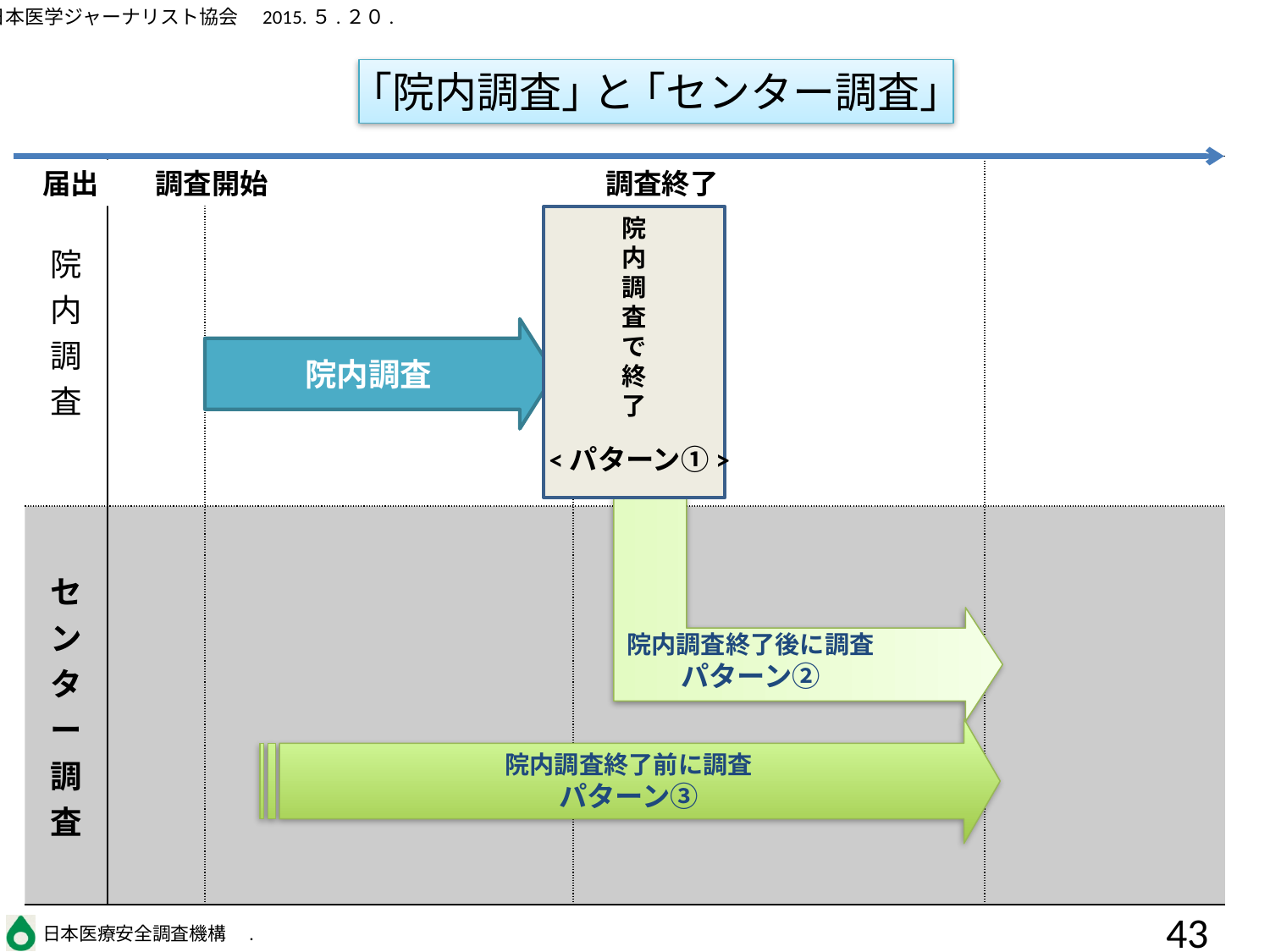

｢院内調査｣ と ｢センター調査｣
| 院内調査 |  |  |  |  |
| --- | --- | --- | --- | --- |
| センター調査 |  |  |  |  |
届出　　調査開始　　　　　　　　　　　　調査終了
院
内
調
査
で
終
了
院内調査

<パターン①>
院内調査終了後に調査
パターン②
院内調査終了前に調査
パターン③